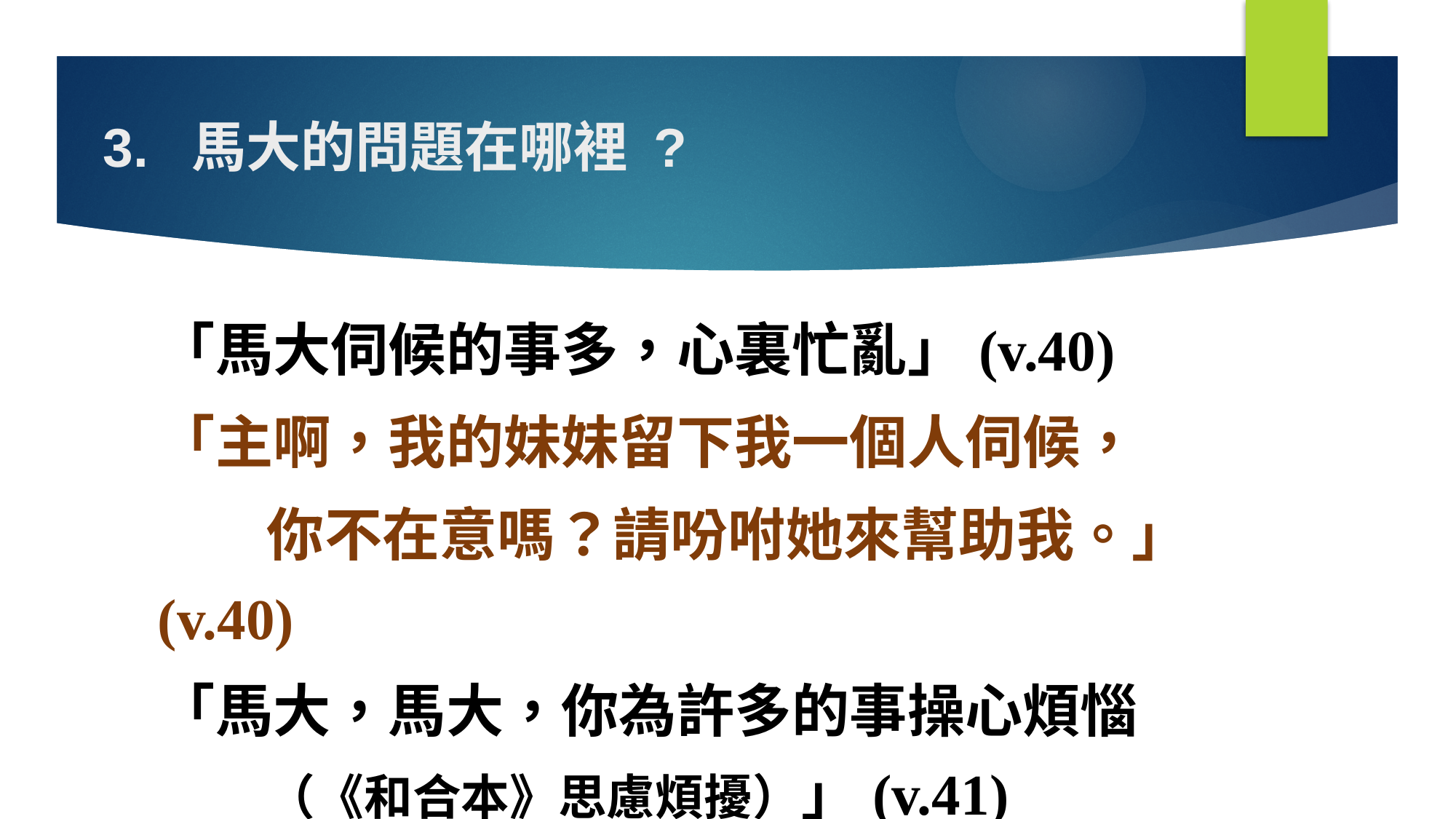

# 3.  馬大的問題在哪裡 ?
「馬大伺候的事多，心裏忙亂」(v.40)
「主啊，我的妹妹留下我一個人伺候，
	你不在意嗎？請吩咐她來幫助我。」(v.40)
「馬大，馬大，你為許多的事操心煩惱
	（《和合本》思慮煩擾）」(v.41)